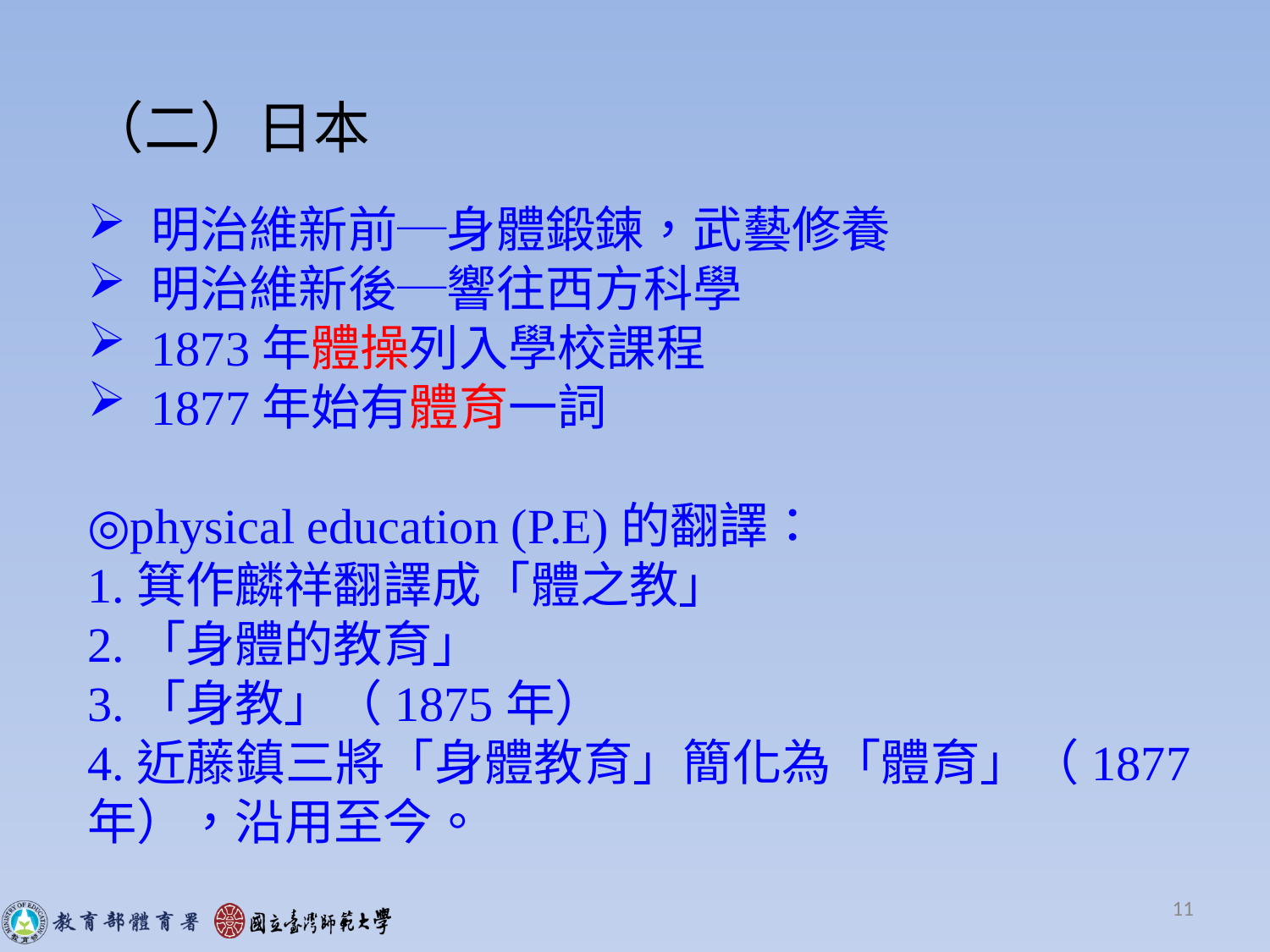

（二）日本

明治維新前─身體鍛鍊，武藝修養
明治維新後─響往西方科學
1873年體操列入學校課程
1877年始有體育一詞

◎physical education (P.E)的翻譯：
1.箕作麟祥翻譯成「體之教」
2.「身體的教育」
3.「身教」（1875年）
4.近藤鎮三將「身體教育」簡化為「體育」（1877年），沿用至今。
11